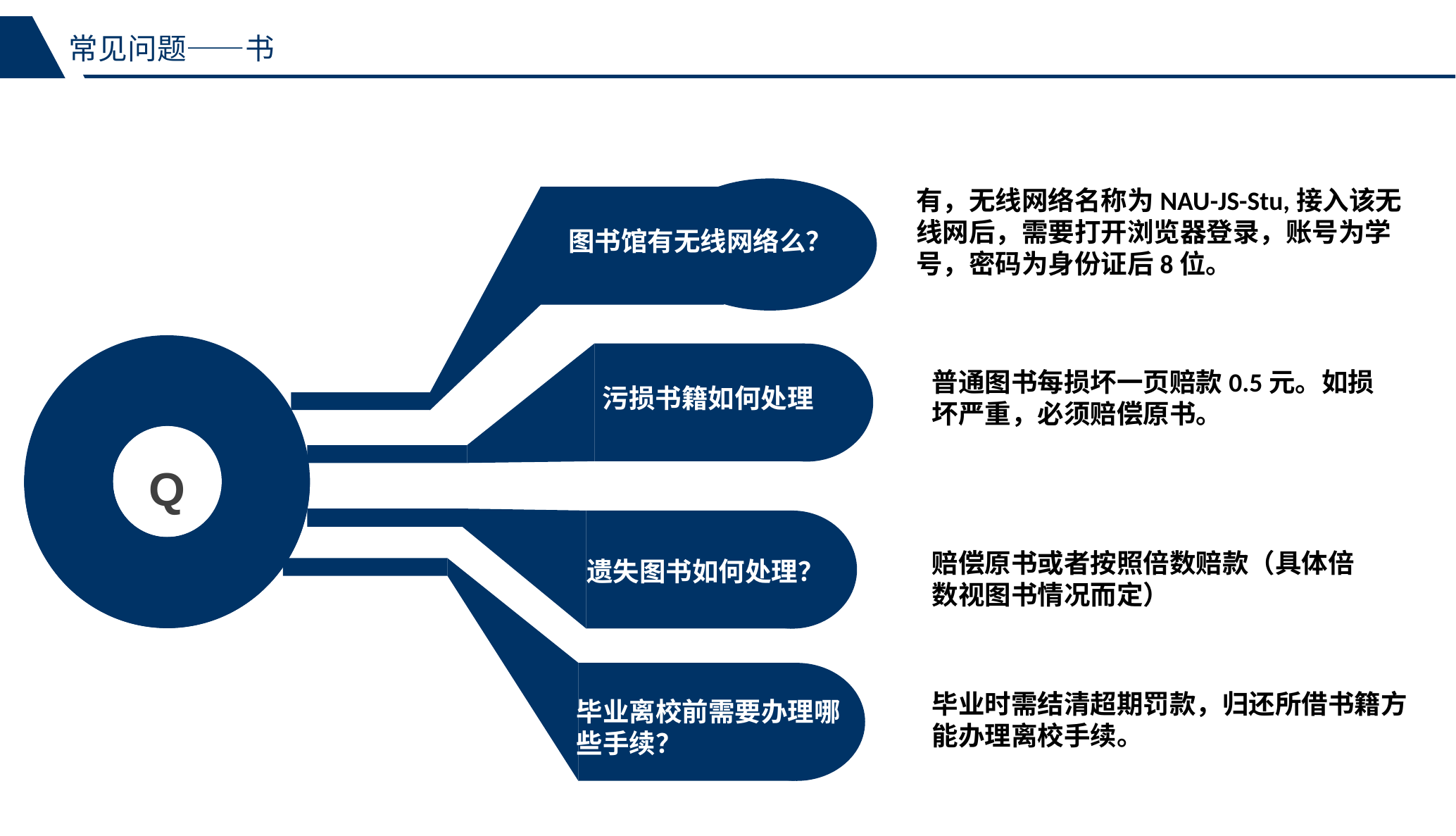

常见问题——书

有，无线网络名称为NAU-JS-Stu,接入该无线网后，需要打开浏览器登录，账号为学号，密码为身份证后8位。
图书馆有无线网络么？

Q

普通图书每损坏一页赔款0.5元。如损坏严重，必须赔偿原书。
污损书籍如何处理

赔偿原书或者按照倍数赔款（具体倍数视图书情况而定）
遗失图书如何处理？

毕业离校前需要办理哪些手续？
毕业时需结清超期罚款，归还所借书籍方能办理离校手续。
毕业离校前需要办理哪些手续？